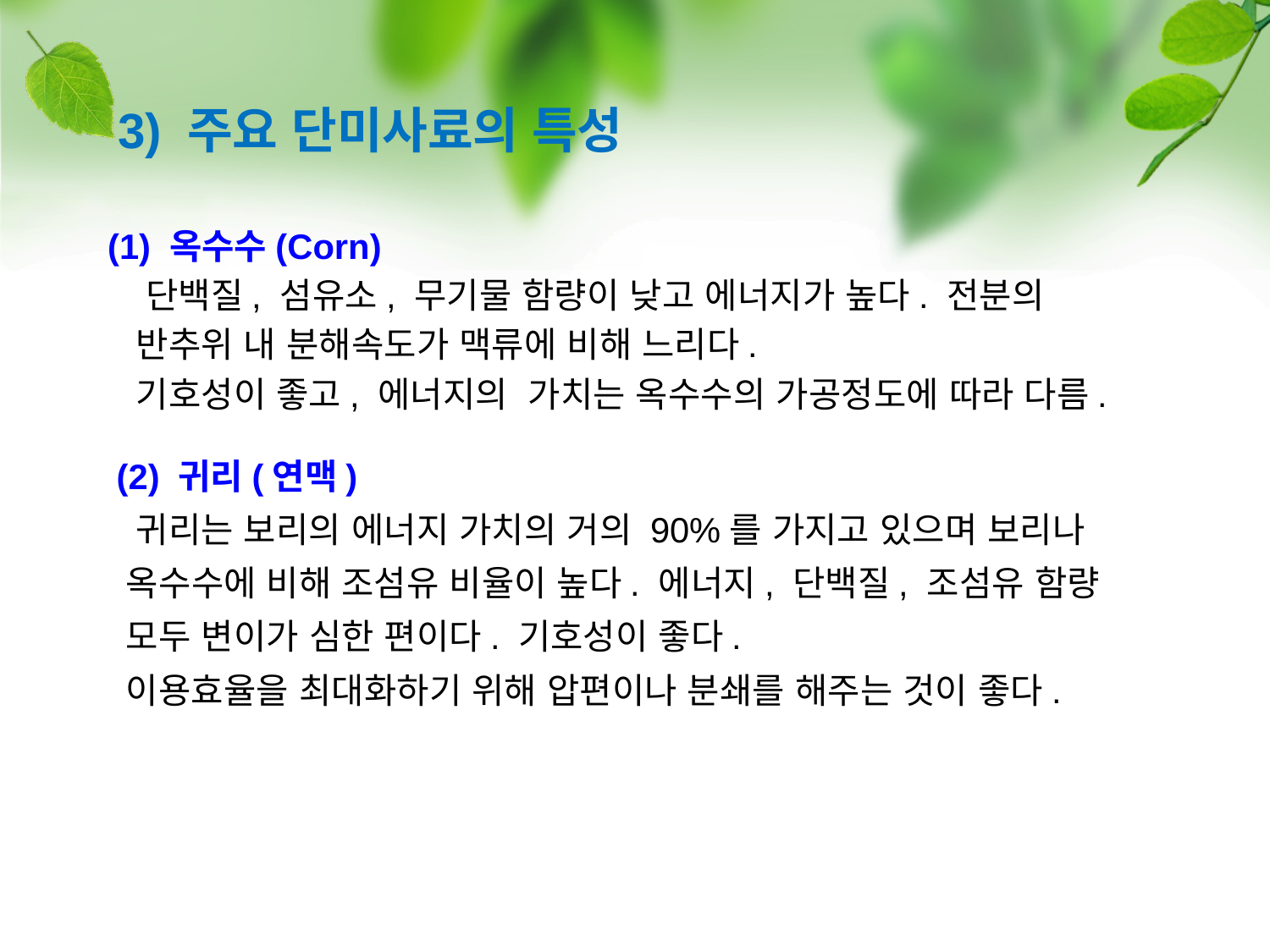

3) 주요 단미사료의 특성
(1) 옥수수(Corn)
   단백질, 섬유소, 무기물 함량이 낮고 에너지가 높다. 전분의
  반추위 내 분해속도가 맥류에 비해 느리다.
  기호성이 좋고, 에너지의  가치는 옥수수의 가공정도에 따라 다름.

 (2) 귀리(연맥)
  귀리는 보리의 에너지 가치의 거의 90%를 가지고 있으며 보리나
 옥수수에 비해 조섬유 비율이 높다. 에너지, 단백질, 조섬유 함량
 모두 변이가 심한 편이다. 기호성이 좋다.
 이용효율을 최대화하기 위해 압편이나 분쇄를 해주는 것이 좋다.